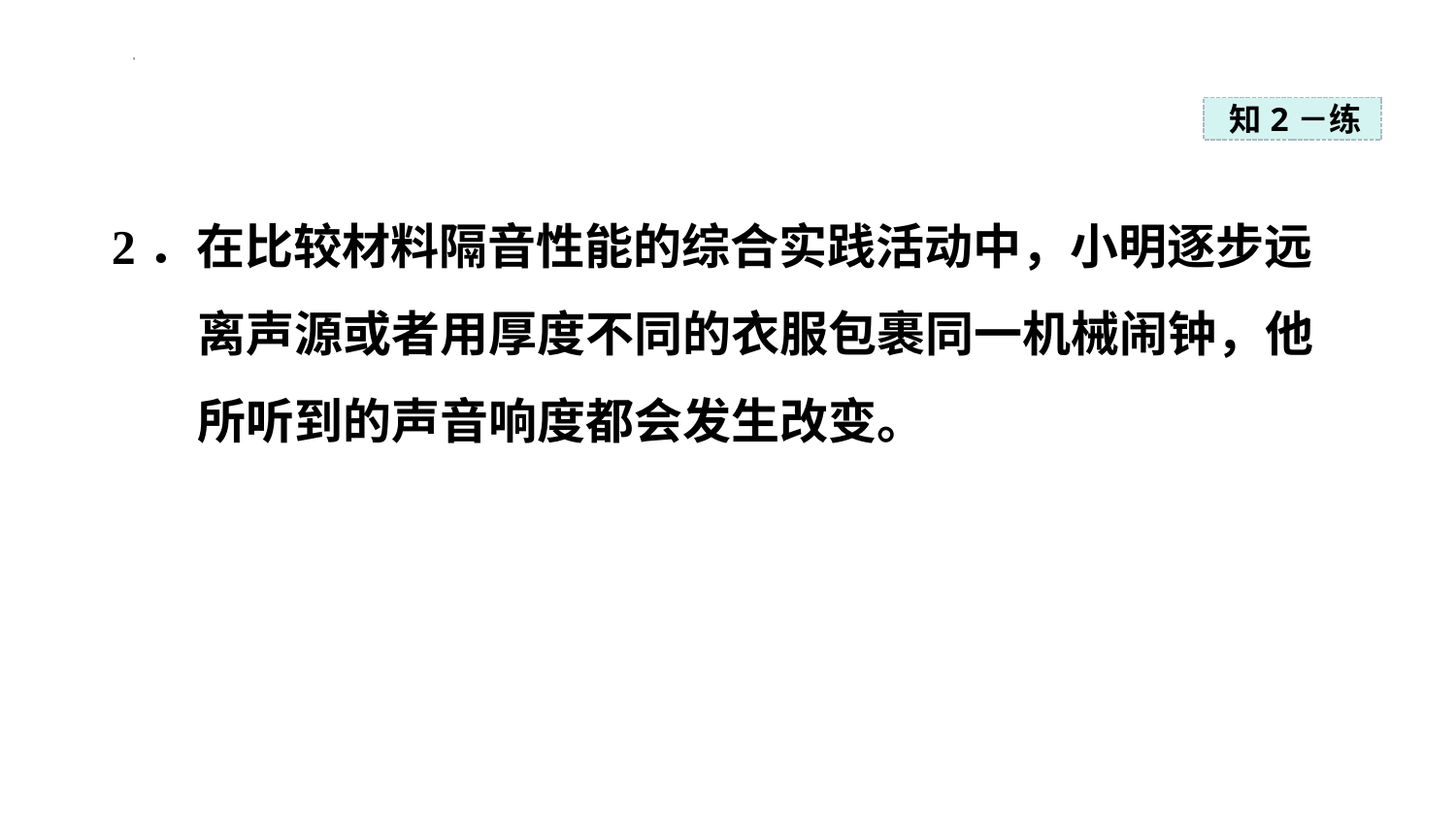

知2－练

2．在比较材料隔音性能的综合实践活动中，小明逐步远离声源或者用厚度不同的衣服包裹同一机械闹钟，他所听到的声音响度都会发生改变。